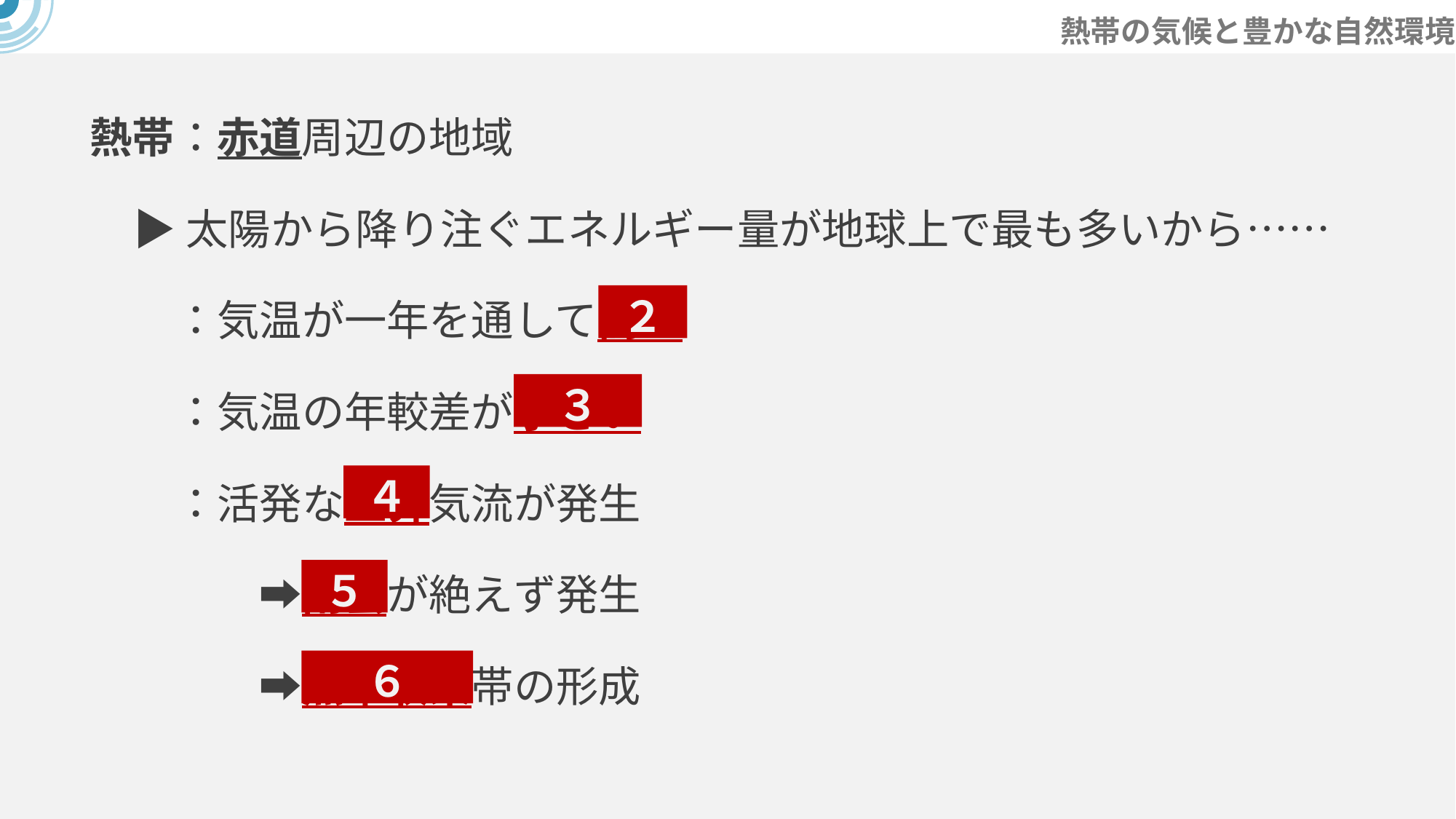

# 熱帯の気候と豊かな自然環境
熱帯：赤道周辺の地域
▶太陽から降り注ぐエネルギー量が地球上で最も多いから……
　　：気温が一年を通して高い
　　：気温の年較差が小さい
　　：活発な上昇気流が発生
　　　　➡雨雲が絶えず発生
　　　　➡熱帯収束帯の形成
２
３
４
５
６